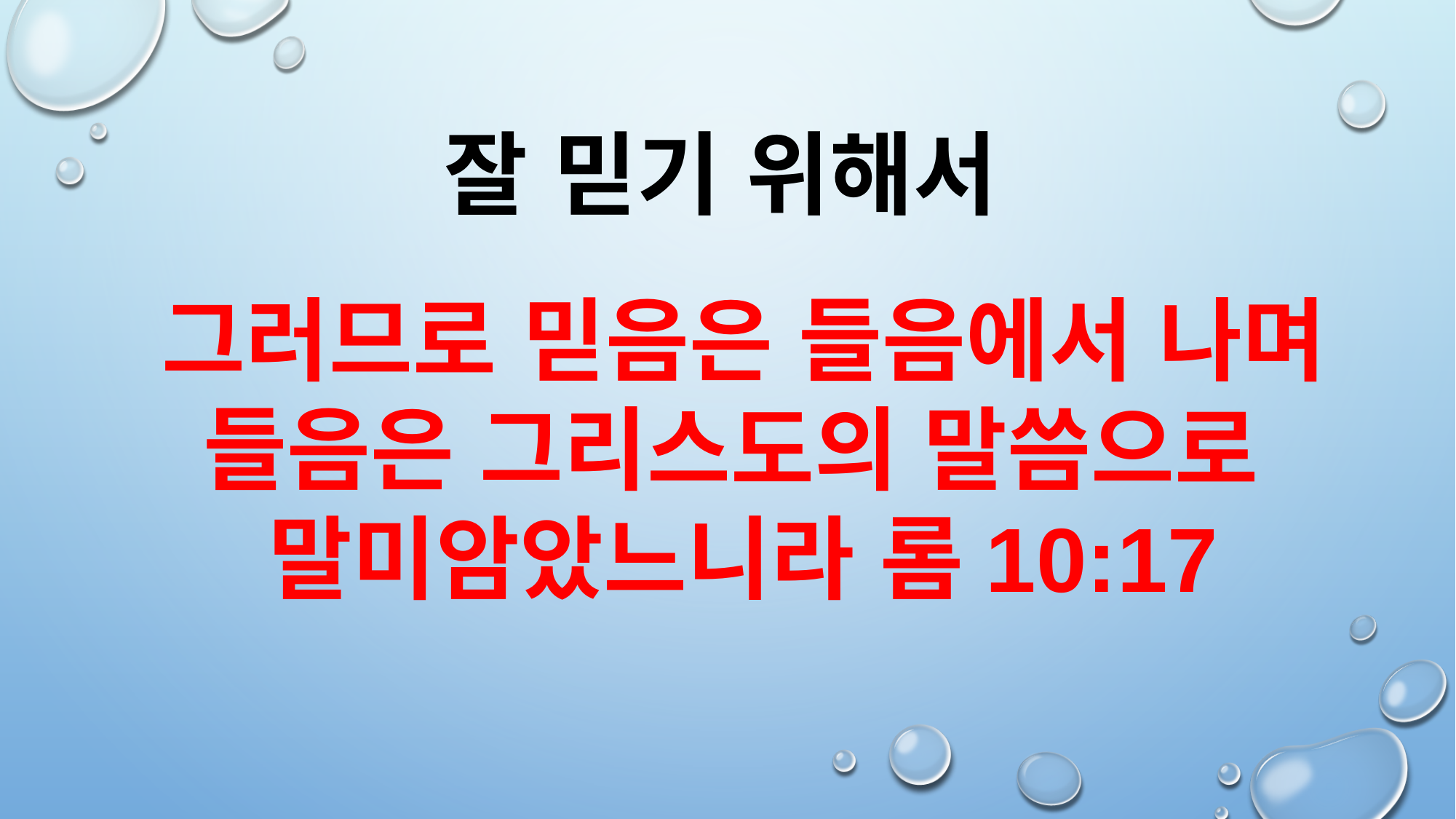

잘 믿기 위해서
그러므로 믿음은 들음에서 나며 들음은 그리스도의 말씀으로
말미암았느니라 롬10:17